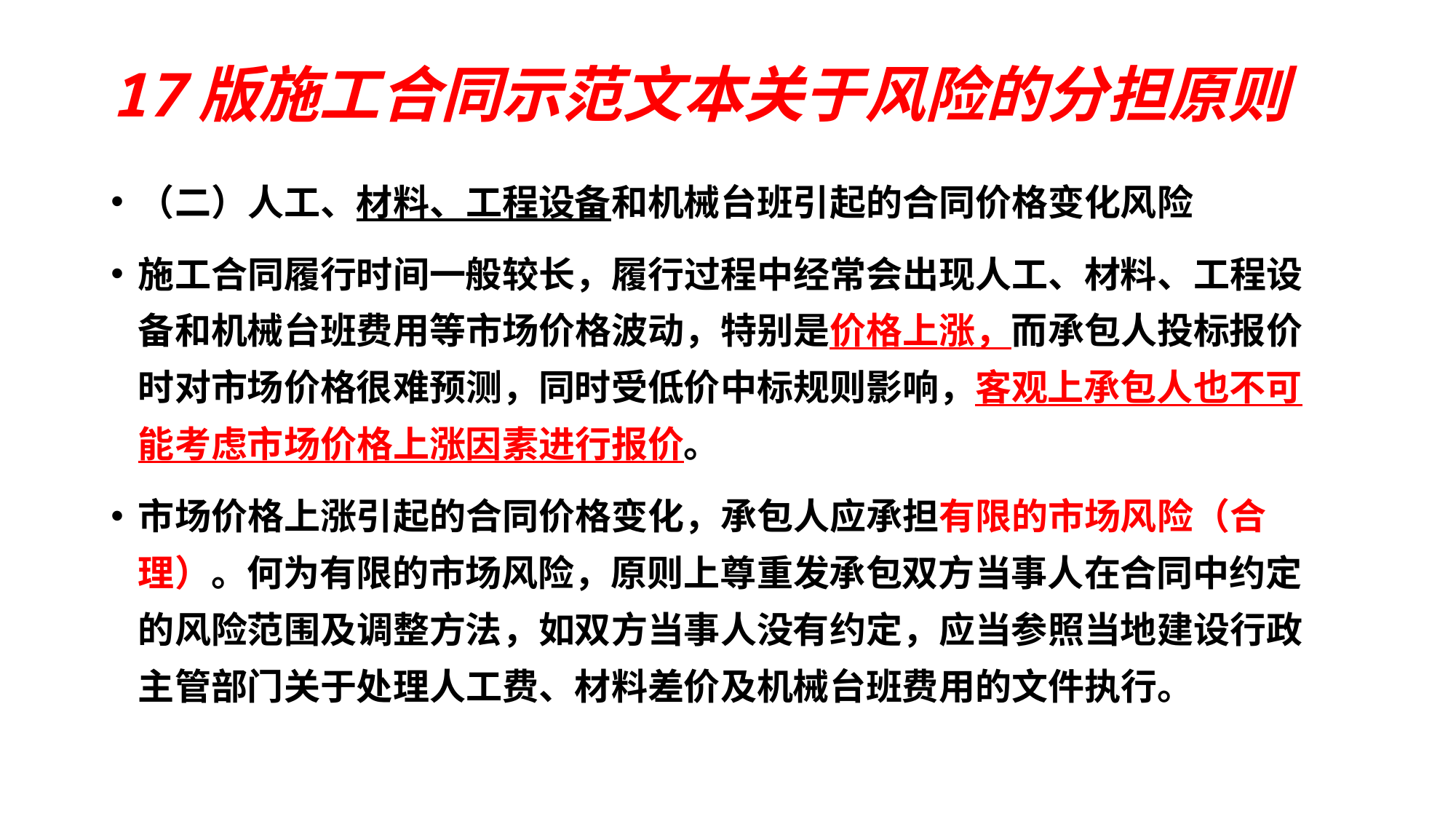

# 17版施工合同示范文本关于风险的分担原则
（二）人工、材料、工程设备和机械台班引起的合同价格变化风险
施工合同履行时间一般较长，履行过程中经常会出现人工、材料、工程设备和机械台班费用等市场价格波动，特别是价格上涨，而承包人投标报价时对市场价格很难预测，同时受低价中标规则影响，客观上承包人也不可能考虑市场价格上涨因素进行报价。
市场价格上涨引起的合同价格变化，承包人应承担有限的市场风险（合理）。何为有限的市场风险，原则上尊重发承包双方当事人在合同中约定的风险范围及调整方法，如双方当事人没有约定，应当参照当地建设行政主管部门关于处理人工费、材料差价及机械台班费用的文件执行。